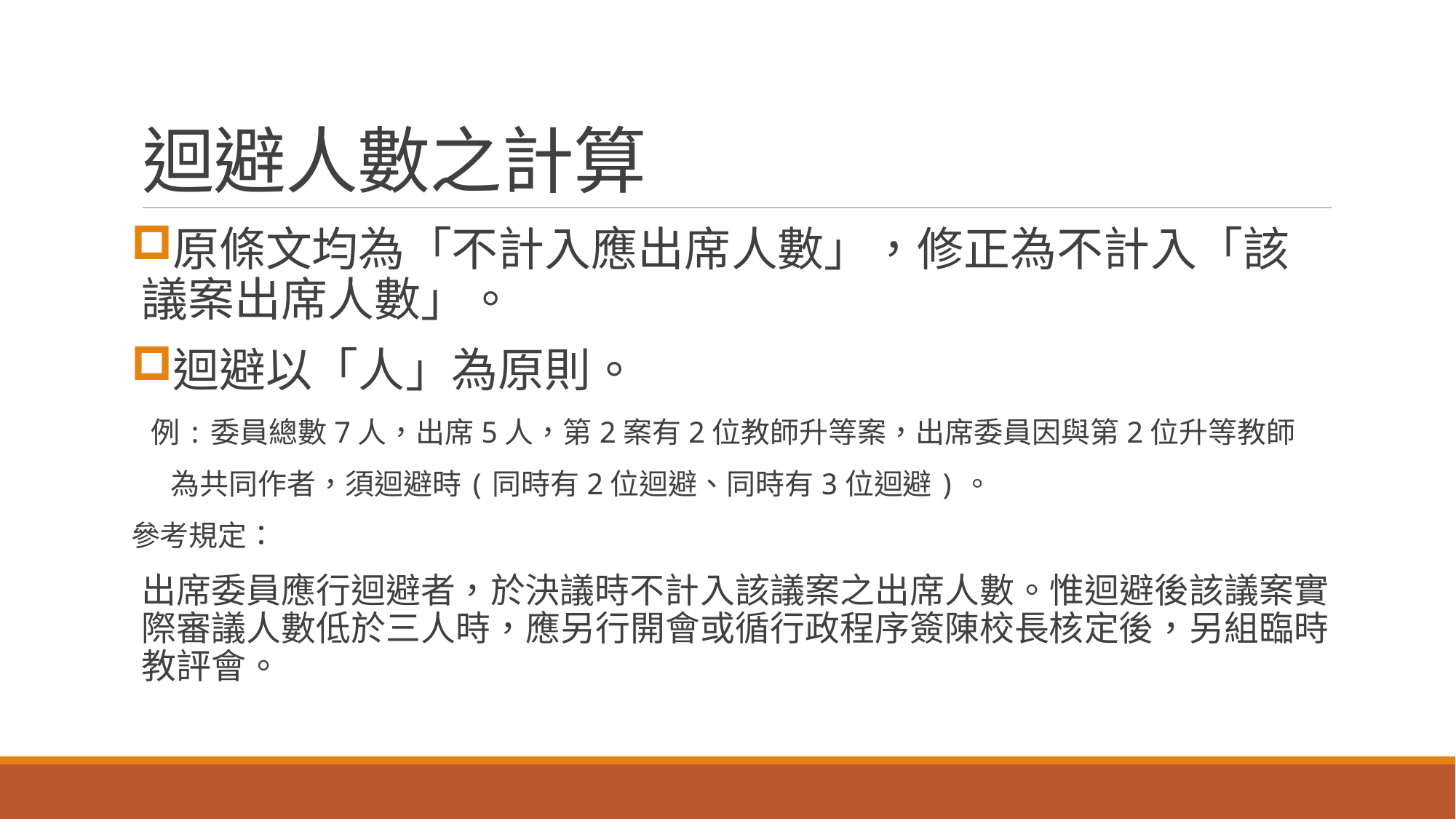

# 迴避人數之計算
原條文均為「不計入應出席人數」，修正為不計入「該議案出席人數」。
迴避以「人」為原則。
  例:委員總數7人，出席5人，第2案有2位教師升等案，出席委員因與第2位升等教師
     為共同作者，須迴避時(同時有2位迴避、同時有3位迴避)。
參考規定：
出席委員應行迴避者，於決議時不計入該議案之出席人數。惟迴避後該議案實際審議人數低於三人時，應另行開會或循行政程序簽陳校長核定後，另組臨時教評會。